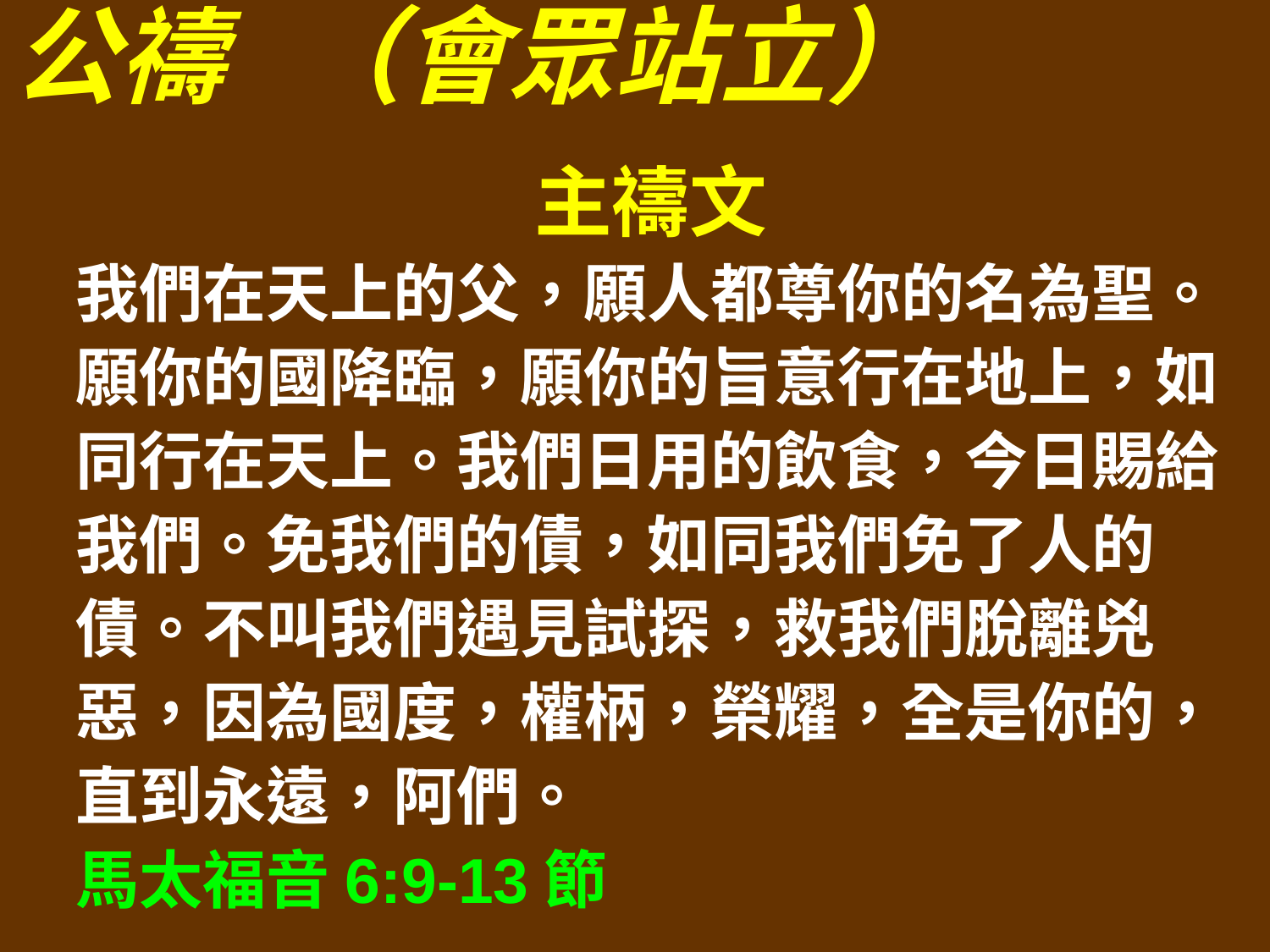

# 公禱   （會眾站立）
主禱文
我們在天上的父，願人都尊你的名為聖。願你的國降臨，願你的旨意行在地上，如同行在天上。我們日用的飲食，今日賜給我們。免我們的債，如同我們免了人的債。不叫我們遇見試探，救我們脫離兇惡，因為國度，權柄，榮耀，全是你的，直到永遠，阿們。
馬太福音6:9-13節